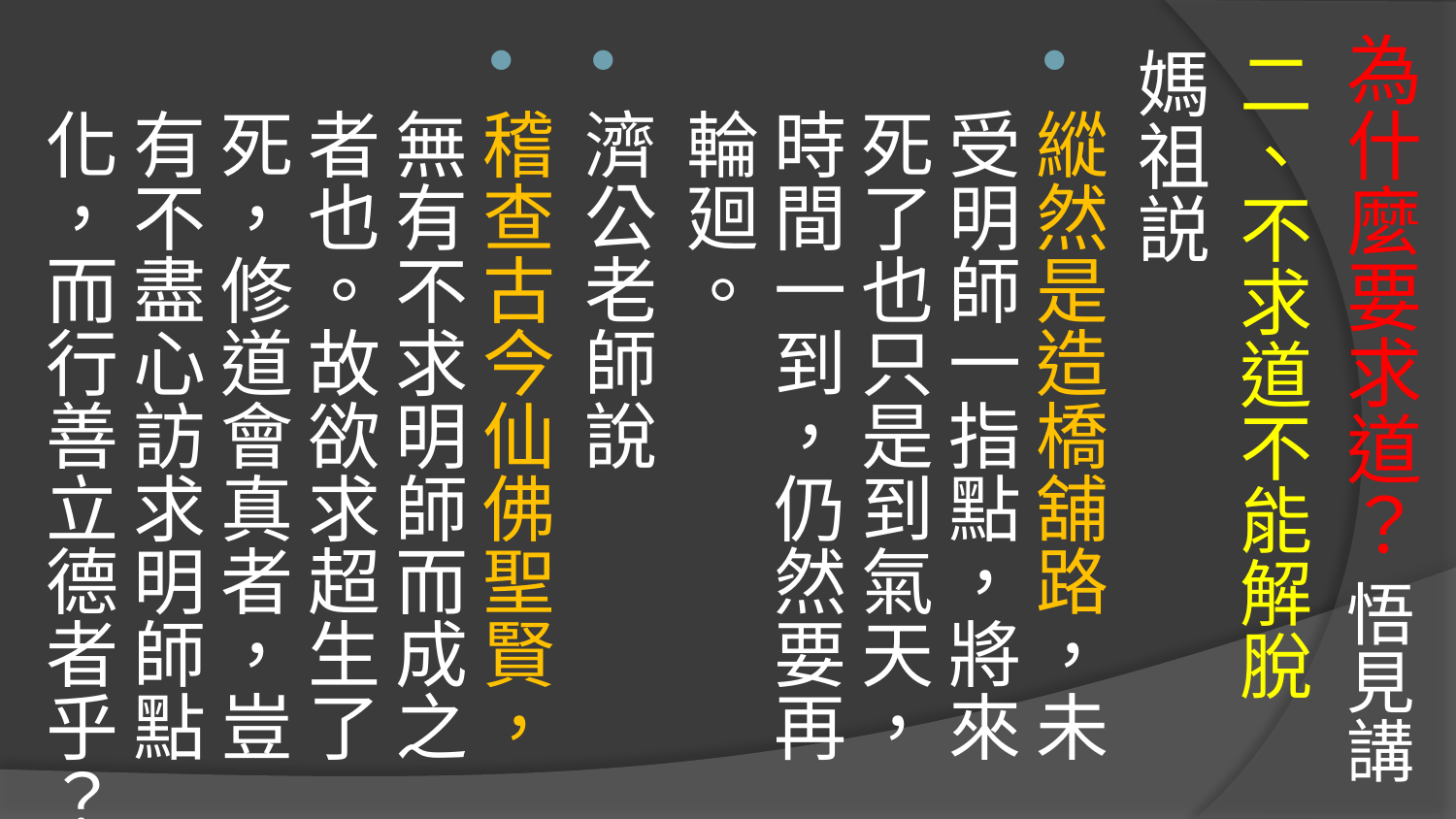

# 為什麼要求道？ 悟見講
二、不求道不能解脫
媽祖説
縱然是造橋舖路，未受明師一指點，將來死了也只是到氣天，時間一到，仍然要再輪廻。
濟公老師說
稽查古今仙佛聖賢，無有不求明師而成之者也。故欲求超生了死，修道會真者，豈有不盡心訪求明師點化，而行善立德者乎？